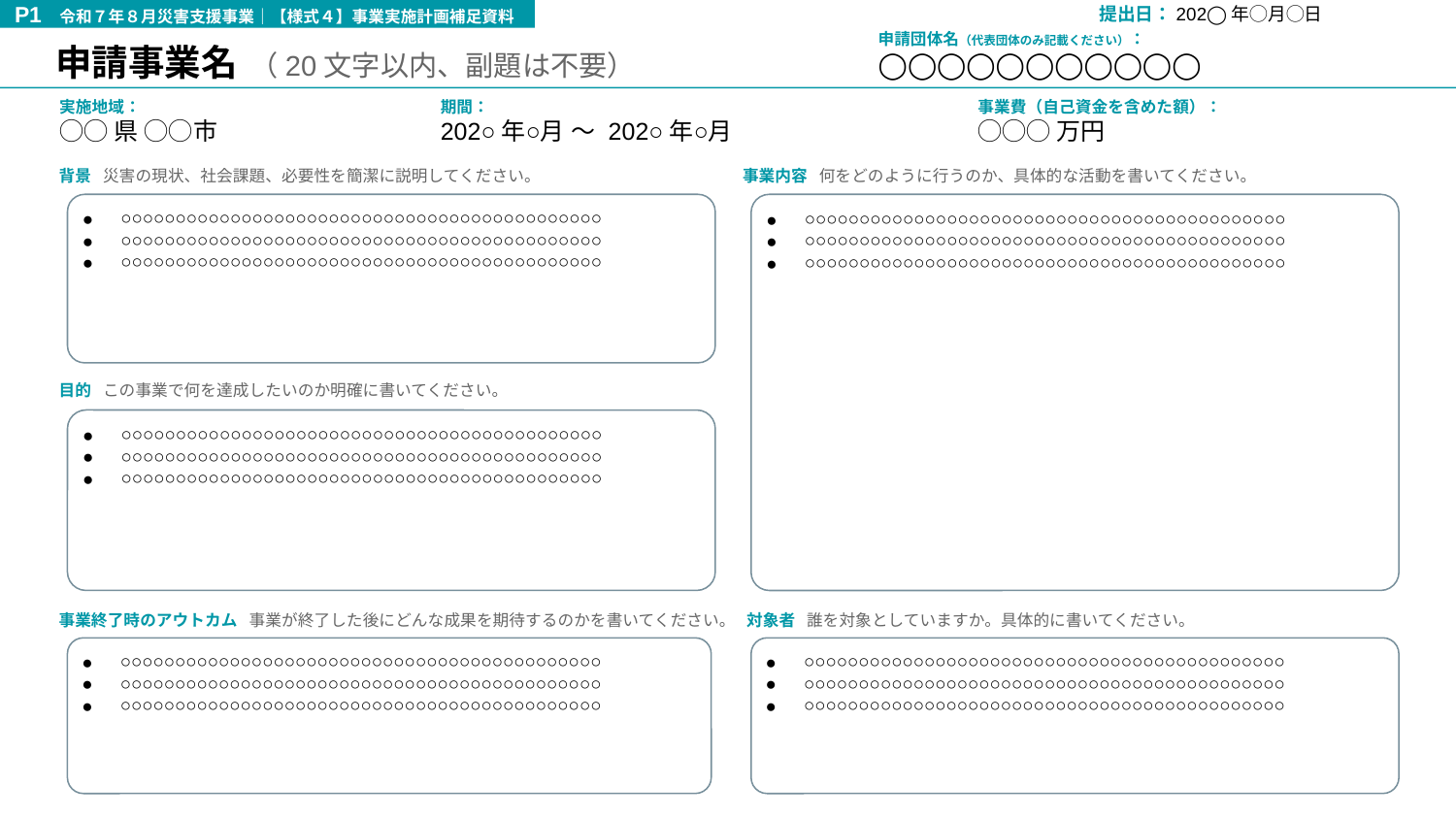

P1  令和７年８月災害支援事業｜【様式４】事業実施計画補足資料
提出日：202◯年◯月◯日
申請団体名（代表団体のみ記載ください）：
◯◯◯◯◯◯◯◯◯◯◯
申請事業名 （20文字以内、副題は不要）
実施地域：
◯◯県 ◯◯市
事業費（自己資金を含めた額）：
◯◯◯万円
期間：
202○年○月 〜 202○年○月
背景  災害の現状、社会課題、必要性を簡潔に説明してください。
事業内容  何をどのように行うのか、具体的な活動を書いてください。
○○○○○○○○○○○○○○○○○○○○○○○○○○○○○○○○○○○○○○○○○○○○
○○○○○○○○○○○○○○○○○○○○○○○○○○○○○○○○○○○○○○○○○○○○
○○○○○○○○○○○○○○○○○○○○○○○○○○○○○○○○○○○○○○○○○○○○
○○○○○○○○○○○○○○○○○○○○○○○○○○○○○○○○○○○○○○○○○○○○
○○○○○○○○○○○○○○○○○○○○○○○○○○○○○○○○○○○○○○○○○○○○
○○○○○○○○○○○○○○○○○○○○○○○○○○○○○○○○○○○○○○○○○○○○
目的  この事業で何を達成したいのか明確に書いてください。
○○○○○○○○○○○○○○○○○○○○○○○○○○○○○○○○○○○○○○○○○○○○
○○○○○○○○○○○○○○○○○○○○○○○○○○○○○○○○○○○○○○○○○○○○
○○○○○○○○○○○○○○○○○○○○○○○○○○○○○○○○○○○○○○○○○○○○
事業終了時のアウトカム  事業が終了した後にどんな成果を期待するのかを書いてください。
対象者  誰を対象としていますか。具体的に書いてください。
○○○○○○○○○○○○○○○○○○○○○○○○○○○○○○○○○○○○○○○○○○○○
○○○○○○○○○○○○○○○○○○○○○○○○○○○○○○○○○○○○○○○○○○○○
○○○○○○○○○○○○○○○○○○○○○○○○○○○○○○○○○○○○○○○○○○○○
○○○○○○○○○○○○○○○○○○○○○○○○○○○○○○○○○○○○○○○○○○○○
○○○○○○○○○○○○○○○○○○○○○○○○○○○○○○○○○○○○○○○○○○○○
○○○○○○○○○○○○○○○○○○○○○○○○○○○○○○○○○○○○○○○○○○○○